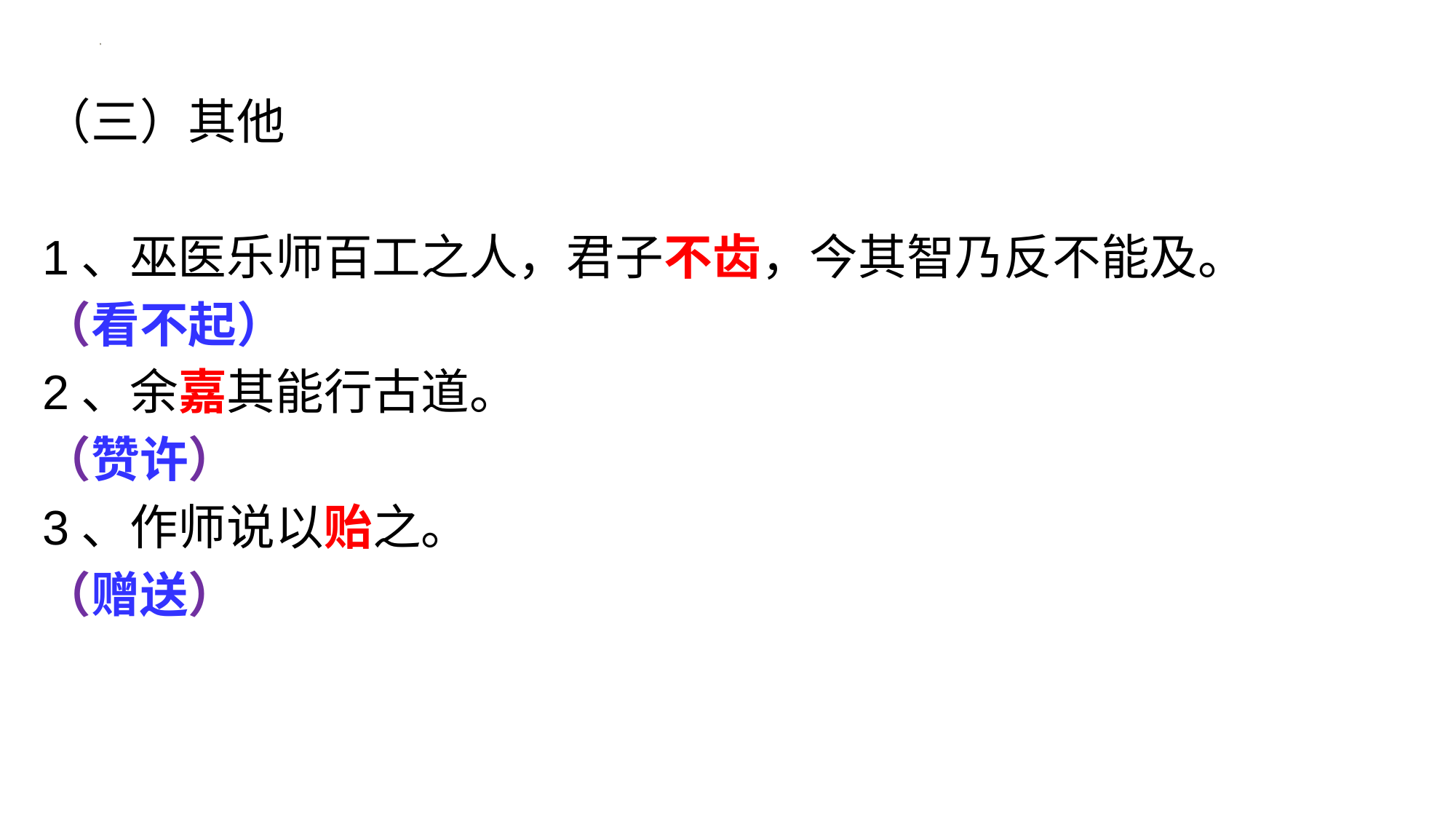

（三）其他

1、巫医乐师百工之人，君子不齿，今其智乃反不能及。
（看不起）
2、余嘉其能行古道。
（赞许）
3、作师说以贻之。
（赠送）